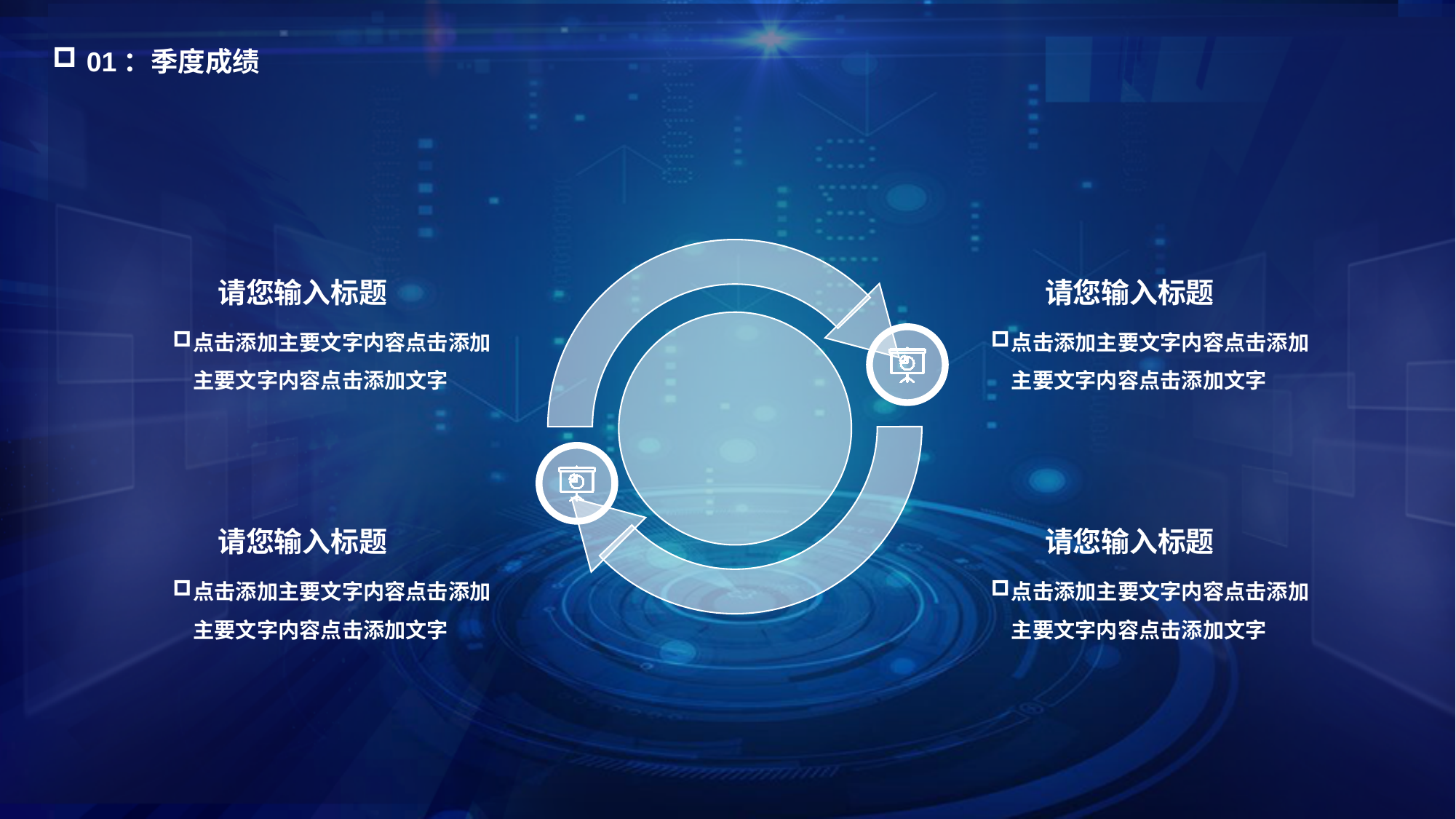

01：季度成绩

请您输入标题
点击添加主要文字内容点击添加主要文字内容点击添加文字
请您输入标题
点击添加主要文字内容点击添加主要文字内容点击添加文字
请您输入标题
点击添加主要文字内容点击添加主要文字内容点击添加文字
请您输入标题
点击添加主要文字内容点击添加主要文字内容点击添加文字